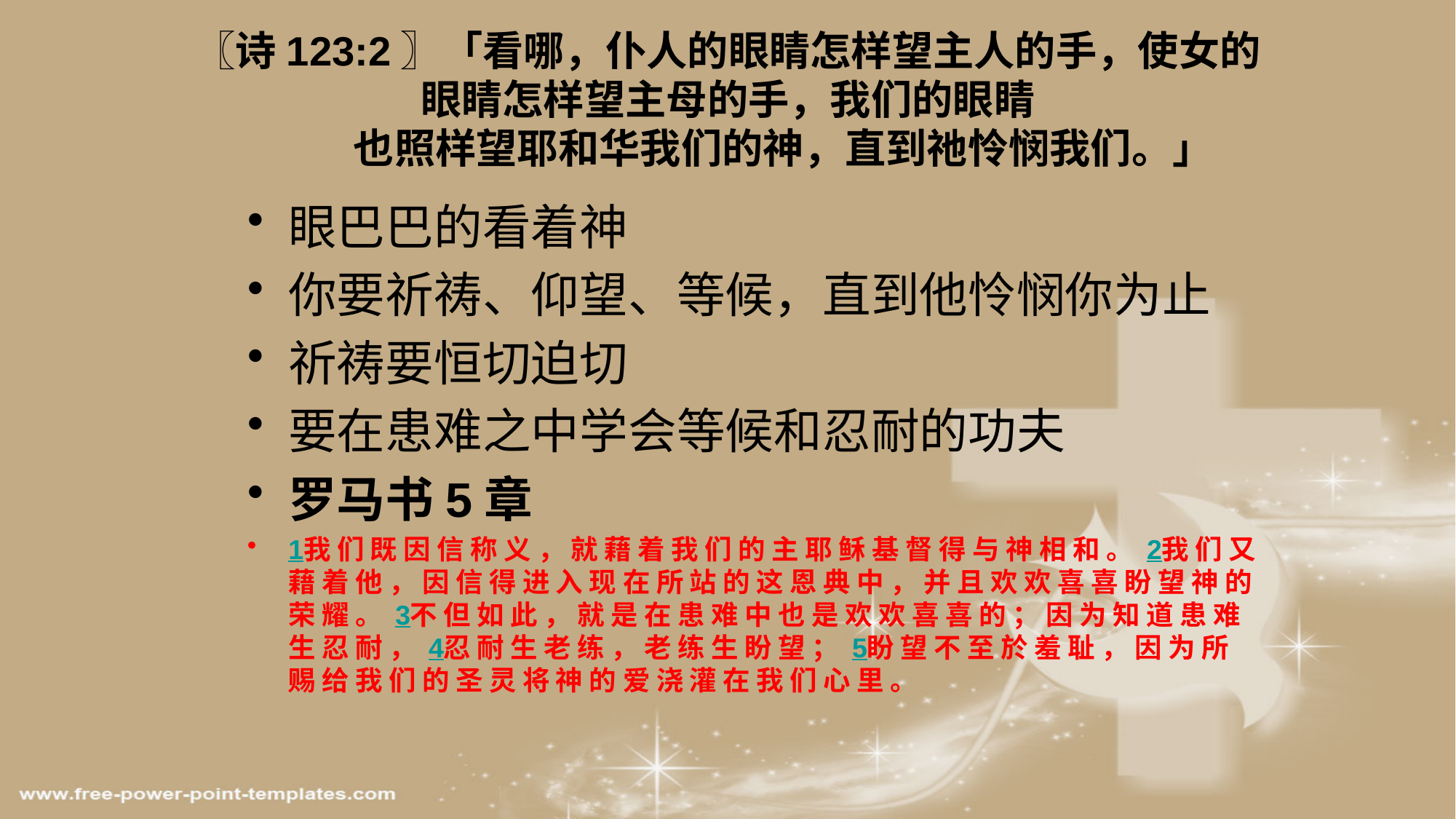

# 〖诗123:2〗「看哪，仆人的眼睛怎样望主人的手，使女的眼睛怎样望主母的手，我们的眼睛 也照样望耶和华我们的神，直到祂怜悯我们。」
眼巴巴的看着神
你要祈祷、仰望、等候，直到他怜悯你为止
祈祷要恒切迫切
要在患难之中学会等候和忍耐的功夫
罗马书5章
1我 们 既 因 信 称 义 ， 就 藉 着 我 们 的 主 耶 稣 基 督 得 与 神 相 和 。 2我 们 又 藉 着 他 ， 因 信 得 进 入 现 在 所 站 的 这 恩 典 中 ， 并 且 欢 欢 喜 喜 盼 望 神 的 荣 耀 。 3不 但 如 此 ， 就 是 在 患 难 中 也 是 欢 欢 喜 喜 的 ； 因 为 知 道 患 难 生 忍 耐 ， 4忍 耐 生 老 练 ， 老 练 生 盼 望 ； 5盼 望 不 至 於 羞 耻 ， 因 为 所 赐 给 我 们 的 圣 灵 将 神 的 爱 浇 灌 在 我 们 心 里 。